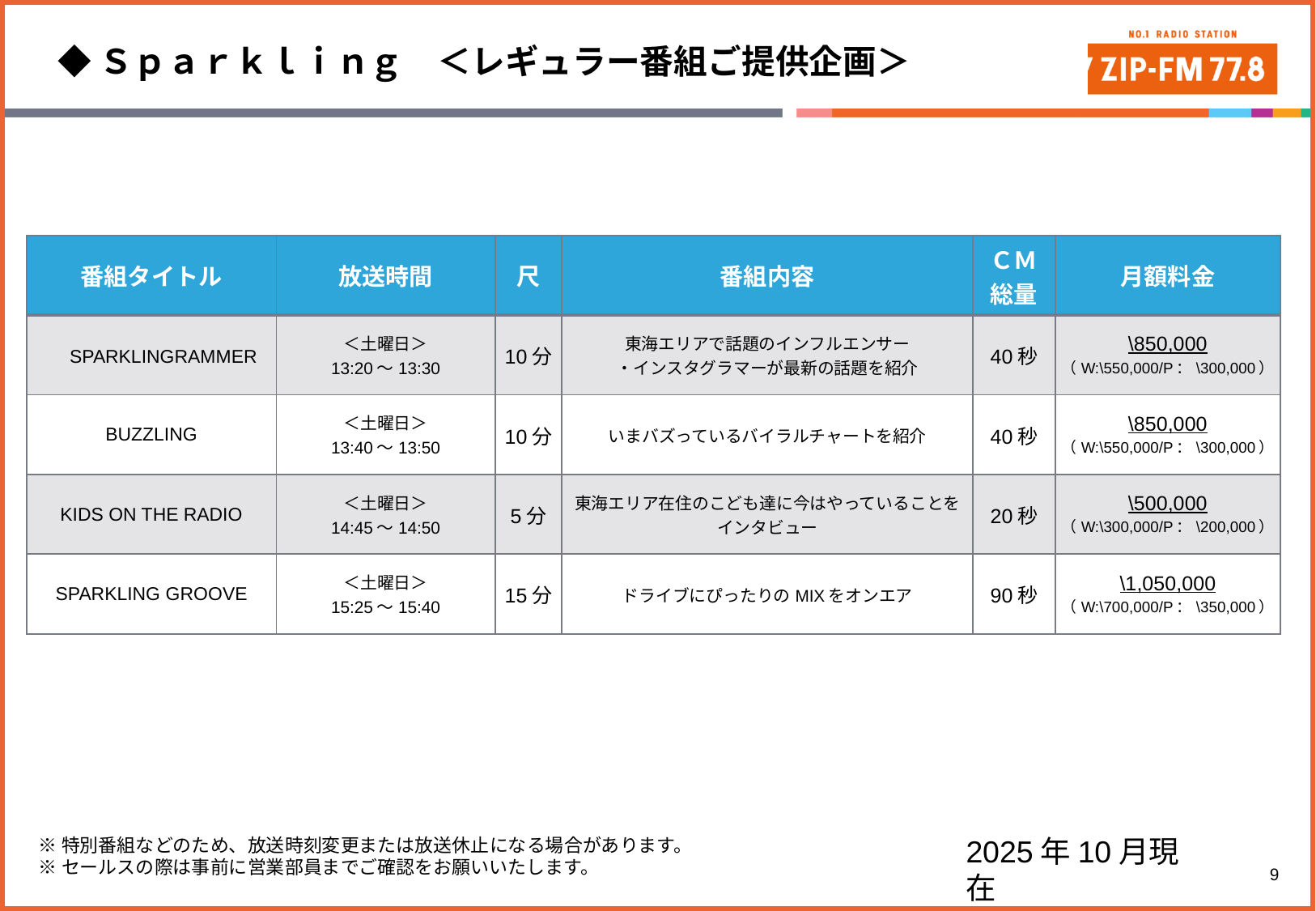

◆Ｓｐａｒｋｌｉｎｇ　＜レギュラー番組ご提供企画＞
| 番組タイトル | 放送時間 | 尺 | 番組内容 | ＣＭ総量 | 月額料金 |
| --- | --- | --- | --- | --- | --- |
| SPARKLINGRAMMER | ＜土曜日＞ 13:20～13:30 | 10分 | 東海エリアで話題のインフルエンサー ・インスタグラマーが最新の話題を紹介 | 40秒 | \850,000 （W:\550,000/P：\300,000） |
| BUZZLING | ＜土曜日＞ 13:40～13:50 | 10分 | いまバズっているバイラルチャートを紹介 | 40秒 | \850,000 （W:\550,000/P：\300,000） |
| KIDS ON THE RADIO | ＜土曜日＞ 14:45～14:50 | 5分 | 東海エリア在住のこども達に今はやっていることを インタビュー | 20秒 | \500,000 （W:\300,000/P：\200,000） |
| SPARKLING GROOVE | ＜土曜日＞ 15:25～15:40 | 15分 | ドライブにぴったりのMIXをオンエア | 90秒 | \1,050,000 （W:\700,000/P：\350,000） |
2025年10月現在
※特別番組などのため、放送時刻変更または放送休止になる場合があります。
※セールスの際は事前に営業部員までご確認をお願いいたします。